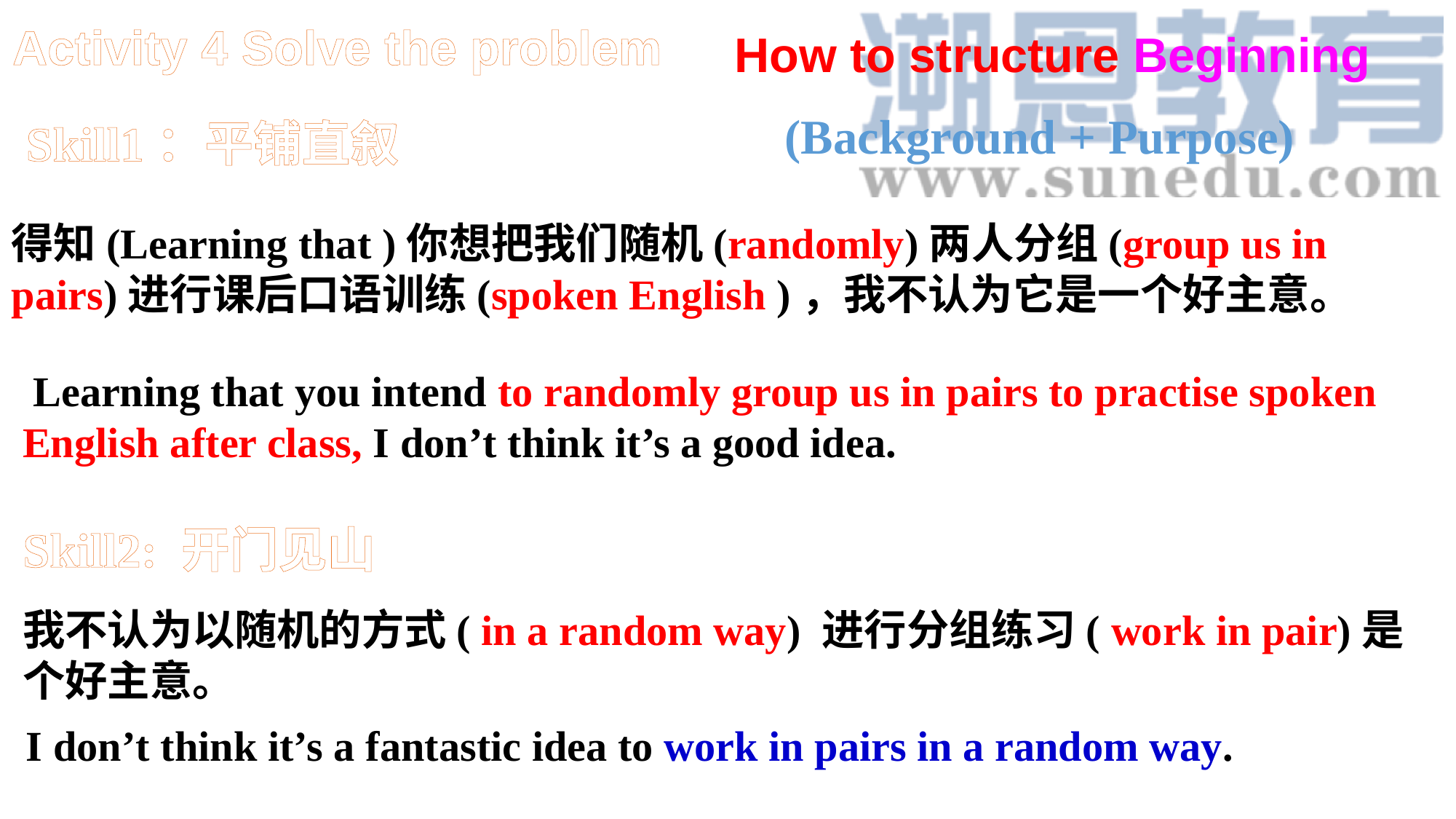

Activity 4 Solve the problem
How to structure Beginning
(Background + Purpose)
Skill1：平铺直叙
得知(Learning that )你想把我们随机(randomly)两人分组(group us in pairs)进行课后口语训练(spoken English )，我不认为它是一个好主意。
 Learning that you intend to randomly group us in pairs to practise spoken English after class, I don’t think it’s a good idea.
Skill2: 开门见山
我不认为以随机的方式( in a random way) 进行分组练习( work in pair)是个好主意。

I don’t think it’s a fantastic idea to work in pairs in a random way.